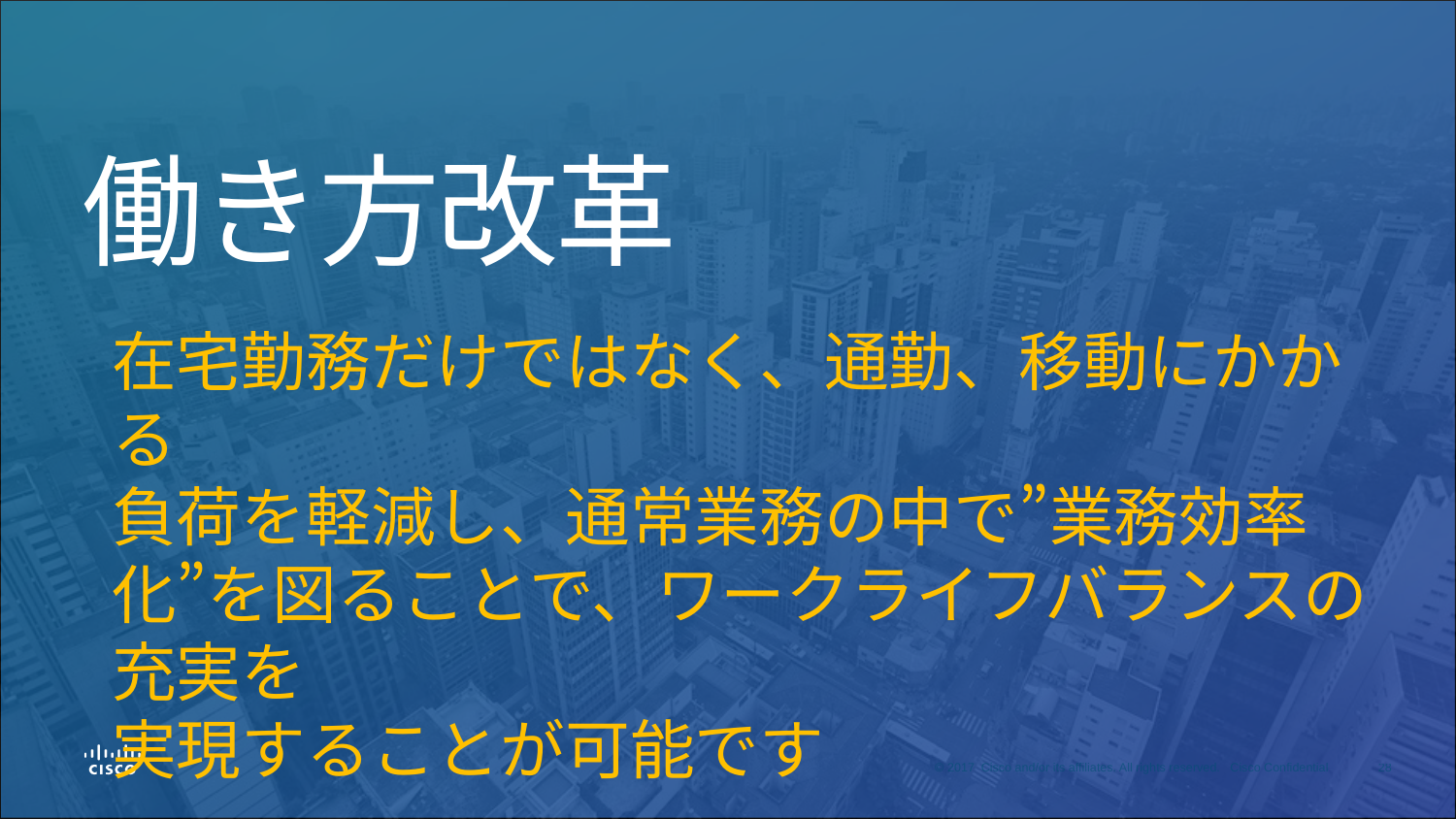

働き方改革
在宅勤務だけではなく、通勤、移動にかかる
負荷を軽減し、通常業務の中で”業務効率化”を図ることで、ワークライフバランスの充実を
実現することが可能です